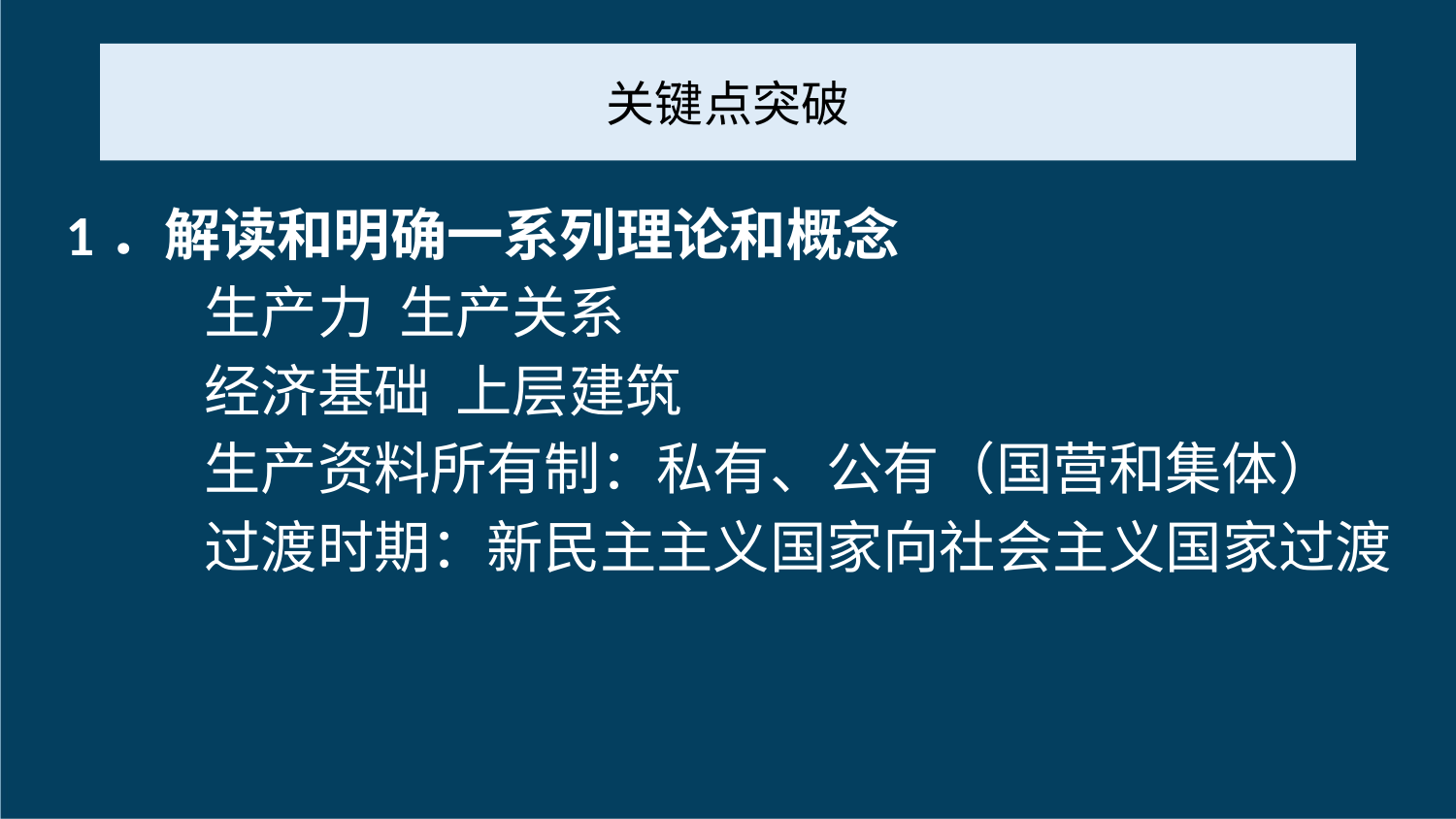

# 关键点突破
1．解读和明确一系列理论和概念
  生产力  生产关系
  经济基础  上层建筑
  生产资料所有制：私有、公有（国营和集体）
  过渡时期：新民主主义国家向社会主义国家过渡